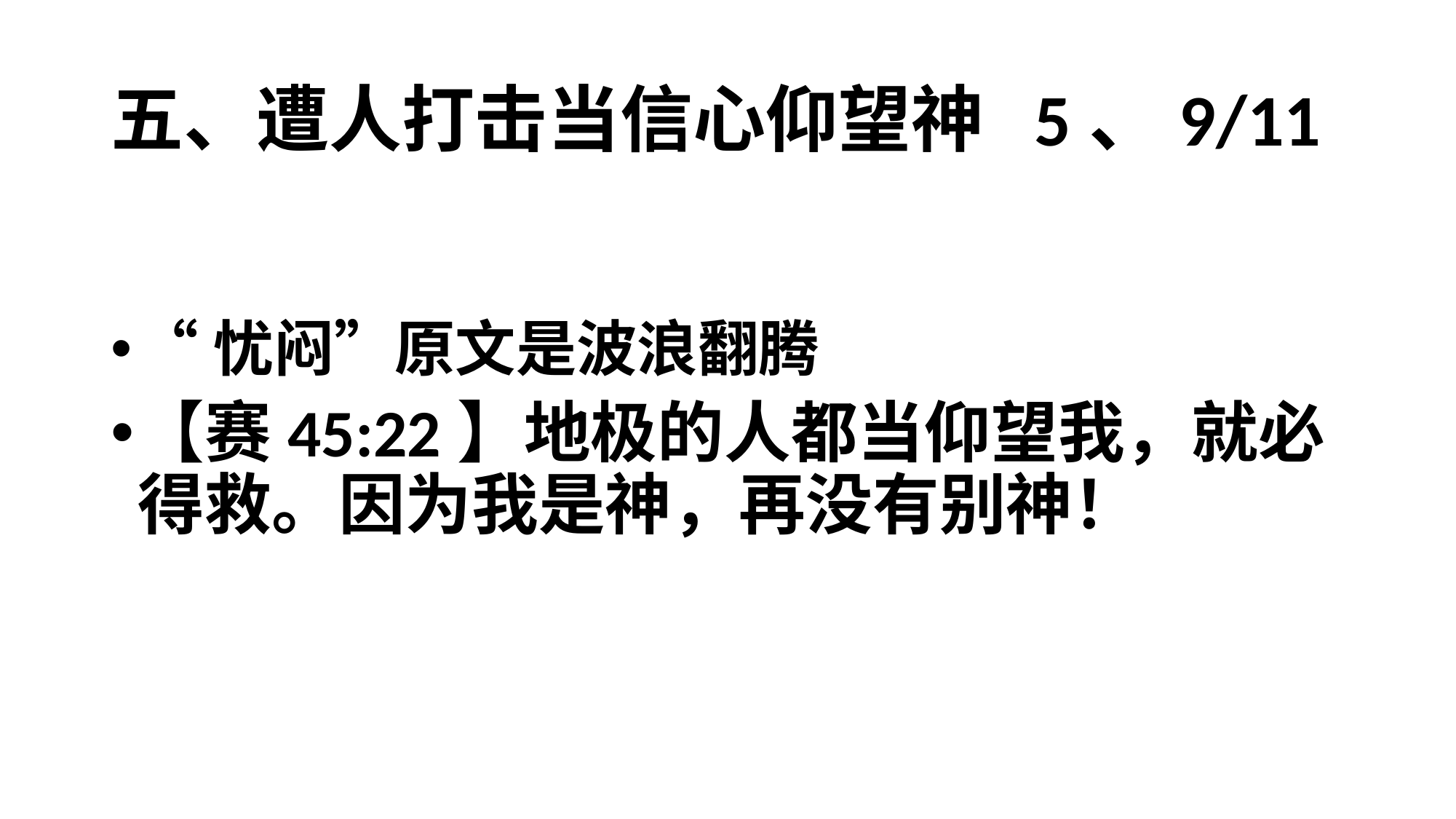

# 五、遭人打击当信心仰望神  5、9/11

“忧闷”原文是波浪翻腾
【赛45:22】地极的人都当仰望我，就必得救。因为我是神，再没有别神！